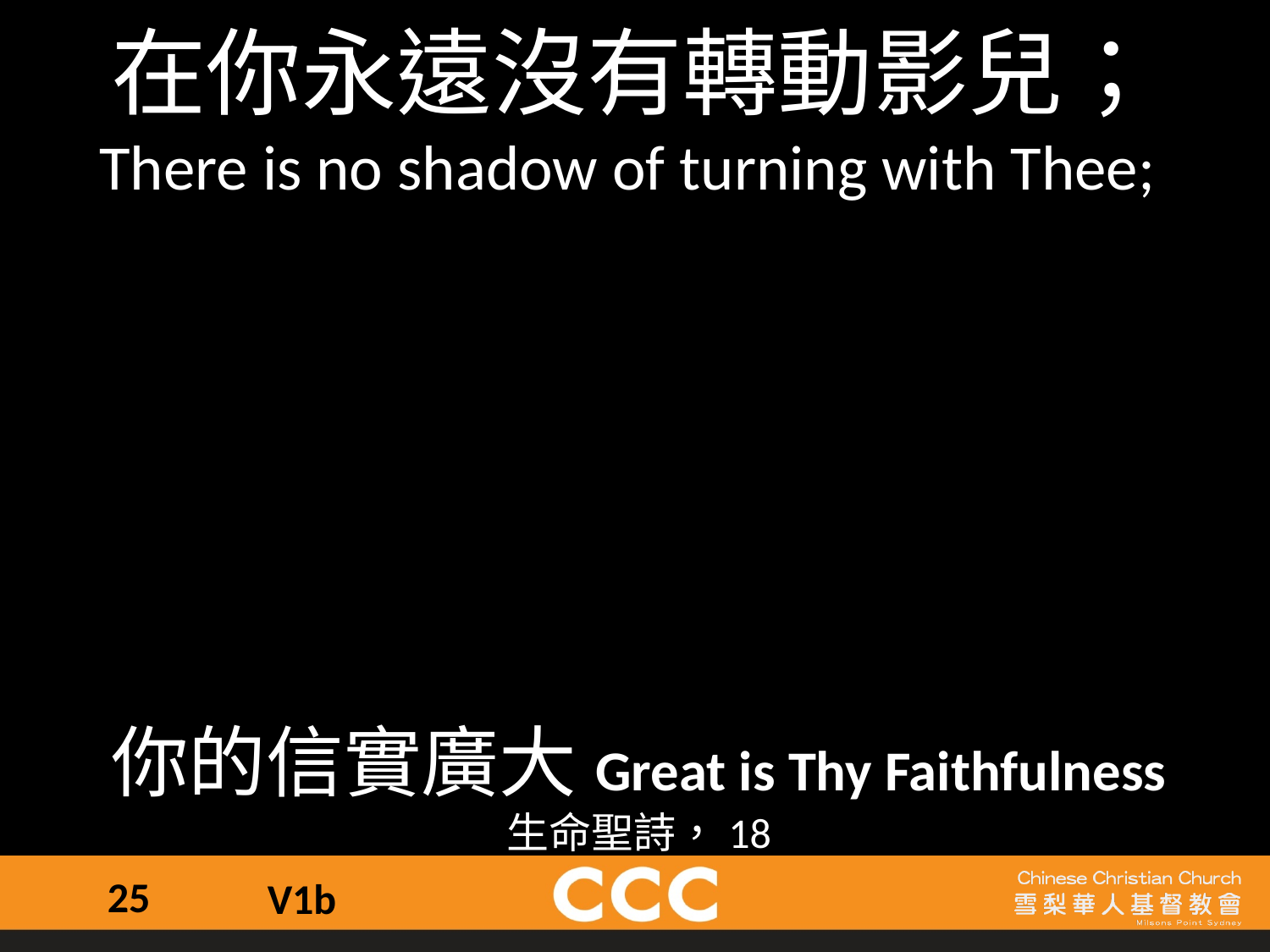

在你永遠沒有轉動影兒；
There is no shadow of turning with Thee;
你的信實廣大Great is Thy Faithfulness
生命聖詩，18

25
V1b